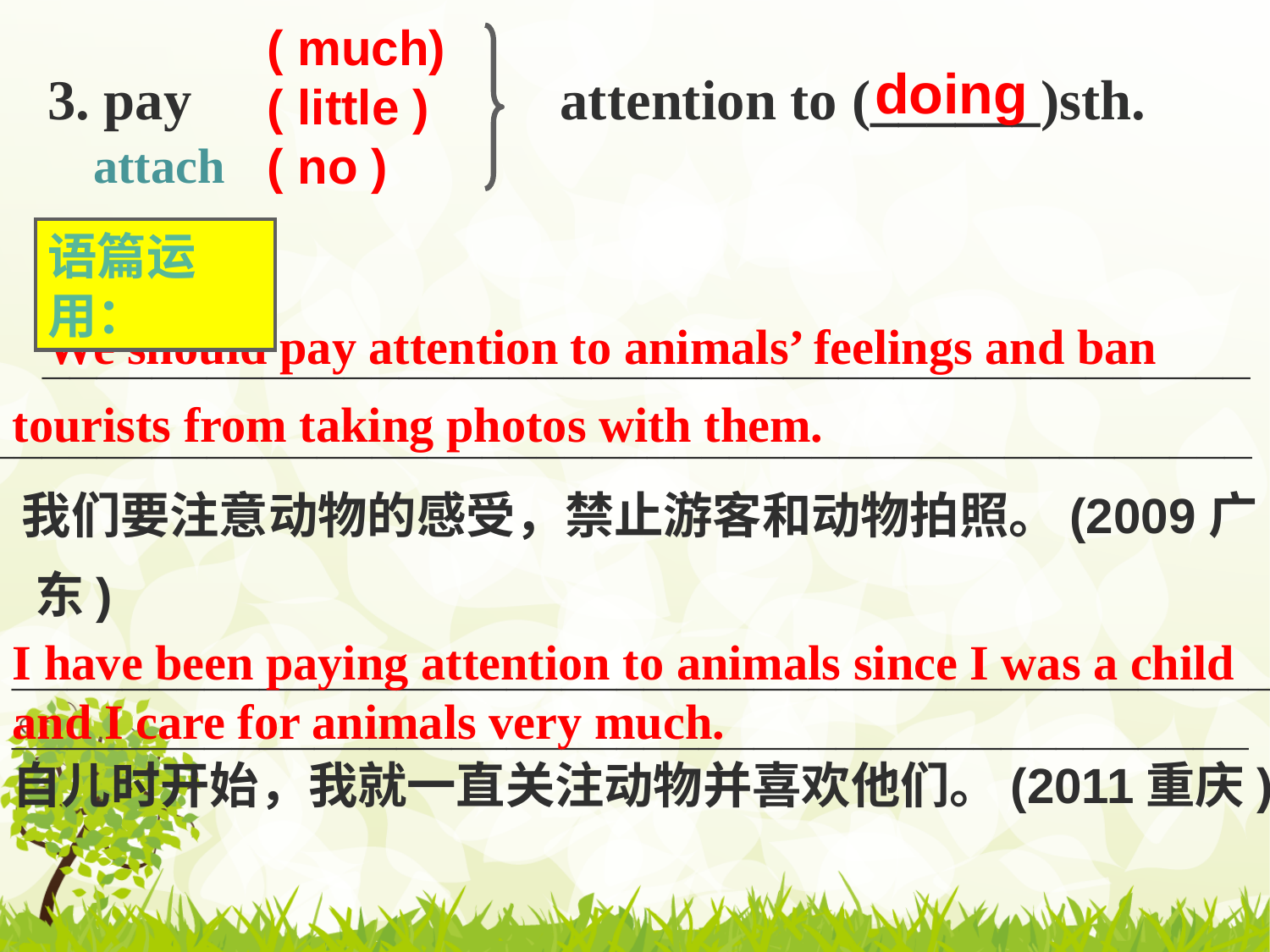

( much)
( little )
( no )

doing
3. pay                          attention to (______)sth.

attach
语篇运用：
    ____________________________________________
______________________________________________
  我们要注意动物的感受，禁止游客和动物拍照。(2009广东)
We should pay attention to animals’ feelings and ban
tourists from taking photos with them.
I have been paying attention to animals since I was a child and I care for animals very much.
___________________________________________________________________________________________自儿时开始，我就一直关注动物并喜欢他们。(2011重庆)